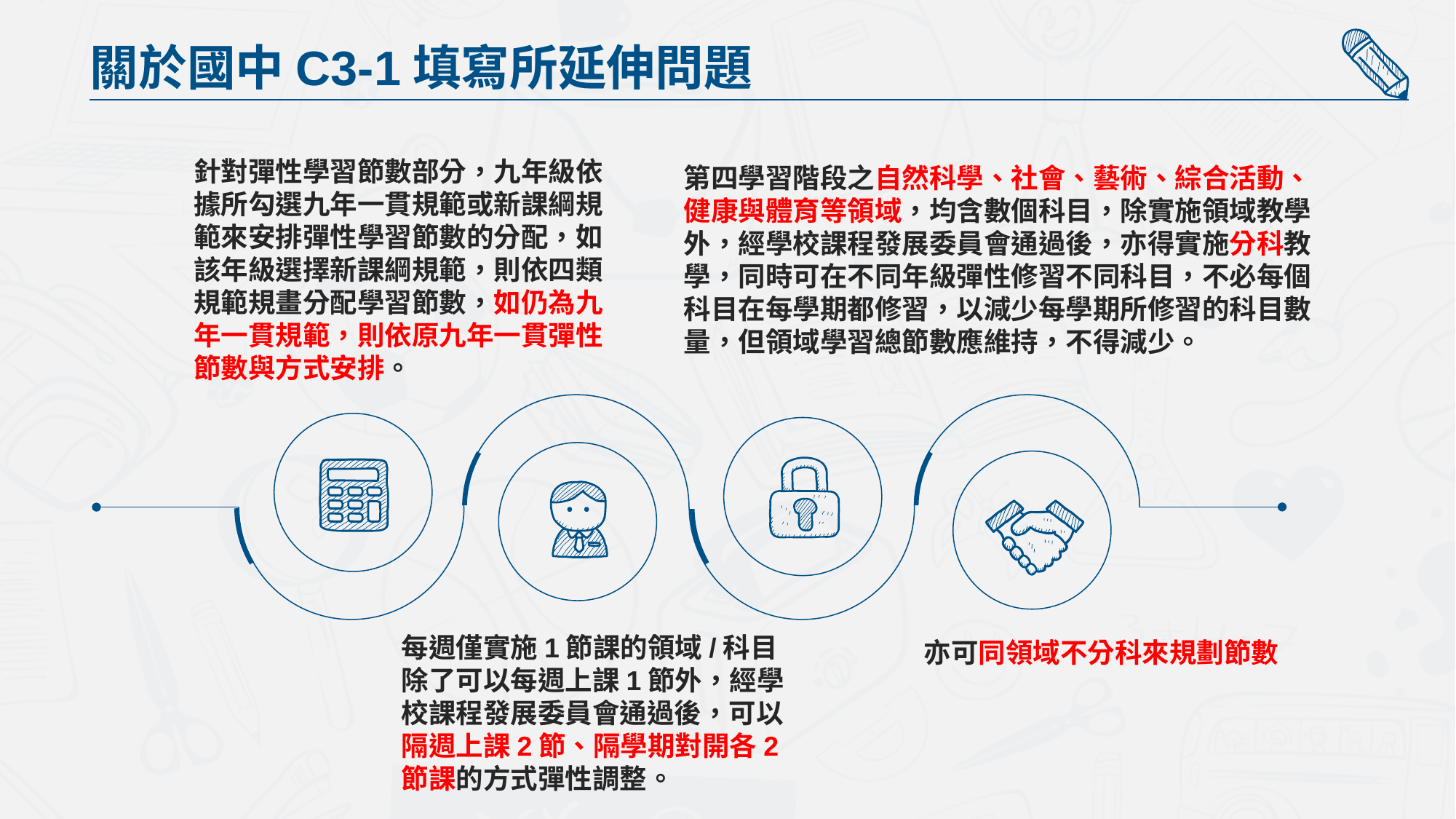

關於國中C3-1填寫所延伸問題
針對彈性學習節數部分，九年級依據所勾選九年一貫規範或新課綱規範來安排彈性學習節數的分配，如該年級選擇新課綱規範，則依四類規範規畫分配學習節數，如仍為九年一貫規範，則依原九年一貫彈性節數與方式安排。
第四學習階段之自然科學、社會、藝術、綜合活動、健康與體育等領域，均含數個科目，除實施領域教學外，經學校課程發展委員會通過後，亦得實施分科教學，同時可在不同年級彈性修習不同科目，不必每個科目在每學期都修習，以減少每學期所修習的科目數量，但領域學習總節數應維持，不得減少。

每週僅實施1節課的領域/科目除了可以每週上課1節外，經學校課程發展委員會通過後，可以隔週上課2節、隔學期對開各2節課的方式彈性調整。
亦可同領域不分科來規劃節數